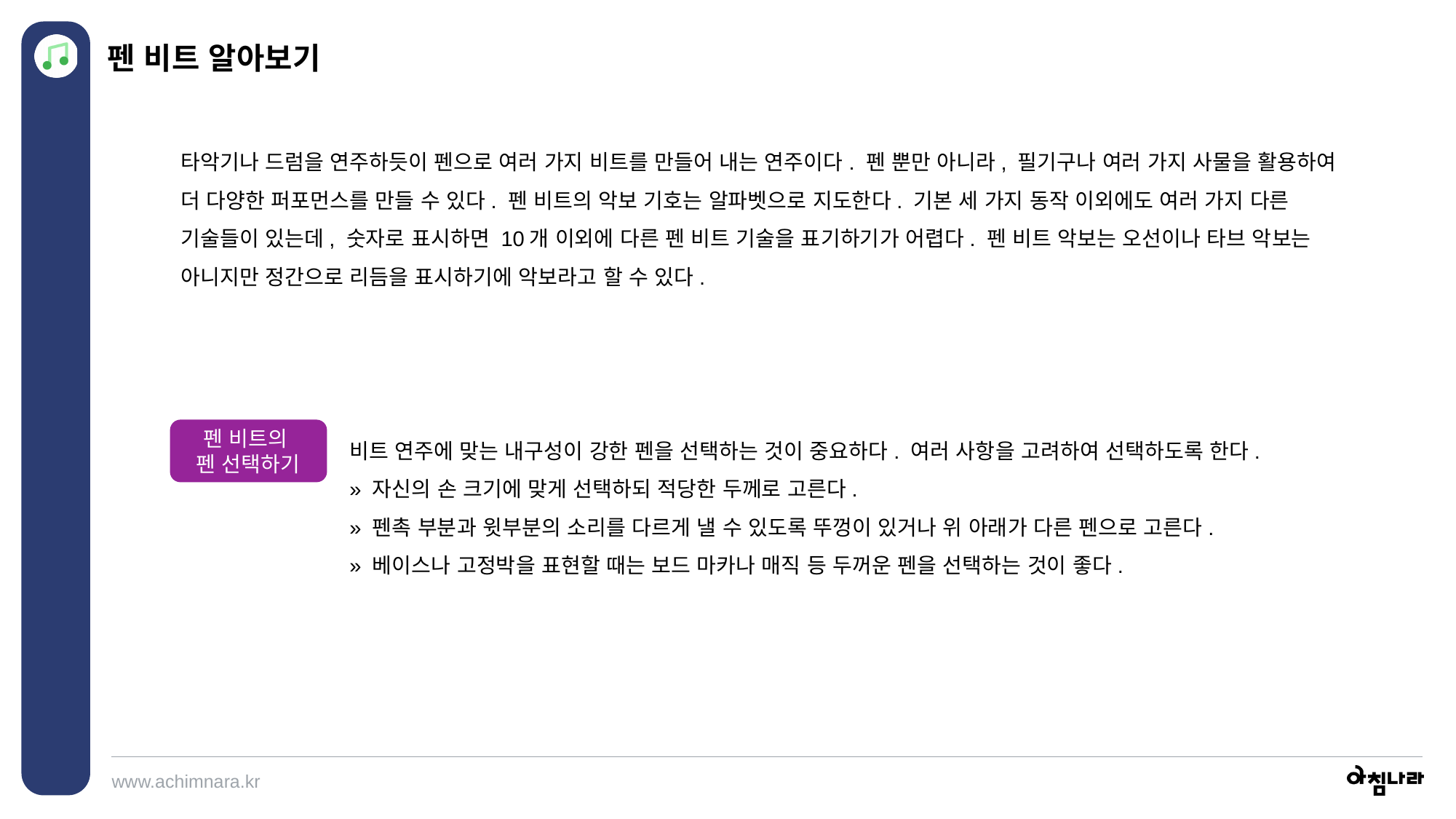

펜 비트 알아보기
타악기나 드럼을 연주하듯이 펜으로 여러 가지 비트를 만들어 내는 연주이다. 펜 뿐만 아니라, 필기구나 여러 가지 사물을 활용하여 더 다양한 퍼포먼스를 만들 수 있다. 펜 비트의 악보 기호는 알파벳으로 지도한다. 기본 세 가지 동작 이외에도 여러 가지 다른 기술들이 있는데, 숫자로 표시하면 10개 이외에 다른 펜 비트 기술을 표기하기가 어렵다. 펜 비트 악보는 오선이나 타브 악보는 아니지만 정간으로 리듬을 표시하기에 악보라고 할 수 있다.
펜 비트의
펜 선택하기
비트 연주에 맞는 내구성이 강한 펜을 선택하는 것이 중요하다. 여러 사항을 고려하여 선택하도록 한다.
» 자신의 손 크기에 맞게 선택하되 적당한 두께로 고른다.
» 펜촉 부분과 윗부분의 소리를 다르게 낼 수 있도록 뚜껑이 있거나 위 아래가 다른 펜으로 고른다.
» 베이스나 고정박을 표현할 때는 보드 마카나 매직 등 두꺼운 펜을 선택하는 것이 좋다.